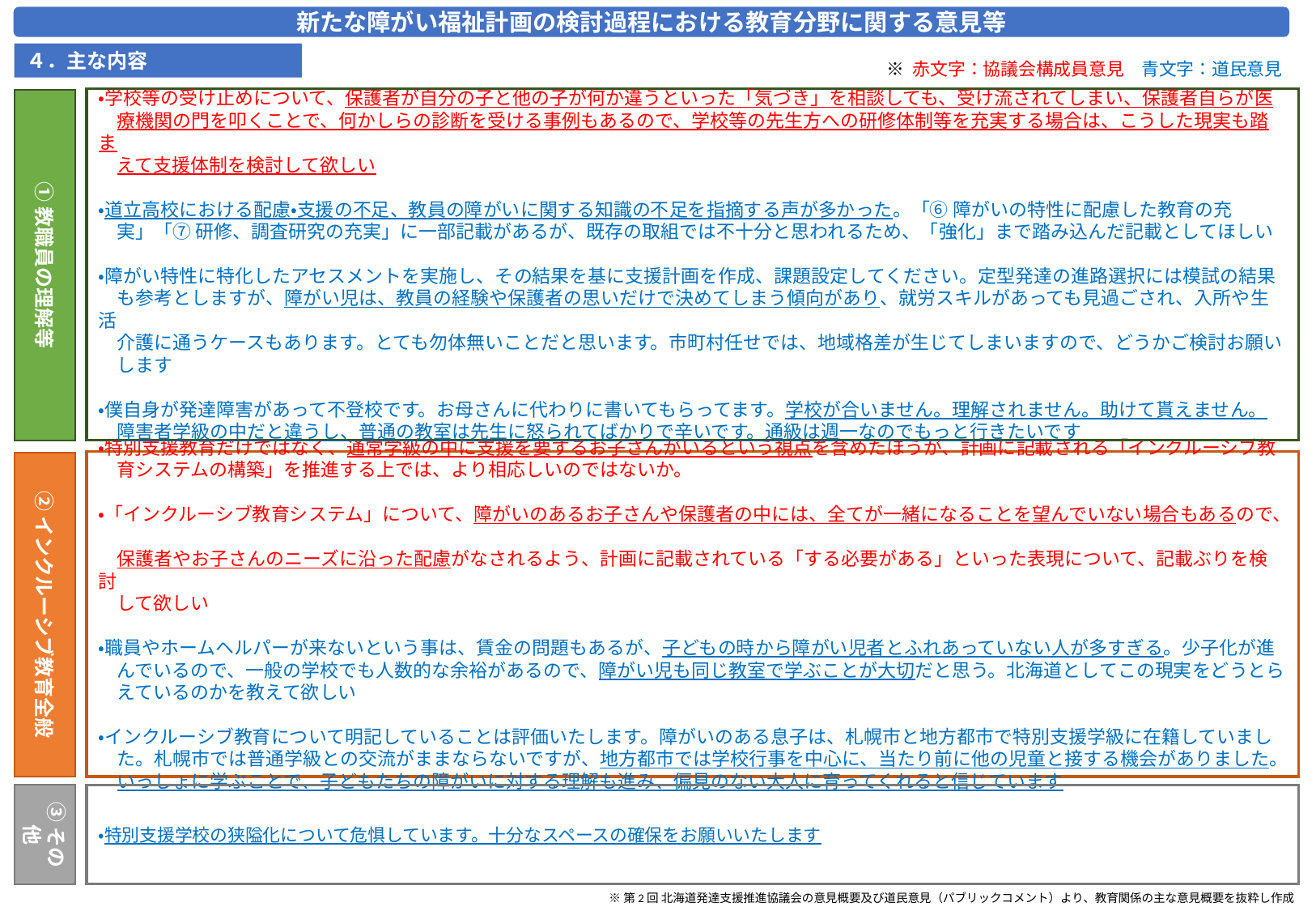

新たな障がい福祉計画の検討過程における教育分野に関する意見等
４．主な内容
※ 赤文字：協議会構成員意見　青文字：道民意見
・学校等の受け止めについて、保護者が自分の子と他の子が何か違うといった「気づき」を相談しても、受け流されてしまい、保護者自らが医
　療機関の門を叩くことで、何かしらの診断を受ける事例もあるので、学校等の先生方への研修体制等を充実する場合は、こうした現実も踏ま
　えて支援体制を検討して欲しい

・道立高校における配慮・支援の不足、教員の障がいに関する知識の不足を指摘する声が多かった。「⑥ 障がいの特性に配慮した教育の充
　実」「⑦ 研修、調査研究の充実」に一部記載があるが、既存の取組では不十分と思われるため、「強化」まで踏み込んだ記載としてほしい

・障がい特性に特化したアセスメントを実施し、その結果を基に支援計画を作成、課題設定してください。定型発達の進路選択には模試の結果
　も参考としますが、障がい児は、教員の経験や保護者の思いだけで決めてしまう傾向があり、就労スキルがあっても見過ごされ、入所や生活
　介護に通うケースもあります。とても勿体無いことだと思います。市町村任せでは、地域格差が生じてしまいますので、どうかご検討お願い
　します

・僕自身が発達障害があって不登校です。お母さんに代わりに書いてもらってます。学校が合いません。理解されません。助けて貰えません。
　障害者学級の中だと違うし、普通の教室は先生に怒られてばかりで辛いです。通級は週一なのでもっと行きたいです
①教職員の理解等
・特別支援教育だけではなく、通常学級の中に支援を要するお子さんがいるという視点を含めたほうが、計画に記載される「インクルーシブ教
　育システムの構築」を推進する上では、より相応しいのではないか。

・「インクルーシブ教育システム」について、障がいのあるお子さんや保護者の中には、全てが一緒になることを望んでいない場合もあるので、
　保護者やお子さんのニーズに沿った配慮がなされるよう、計画に記載されている「する必要がある」といった表現について、記載ぶりを検討
　して欲しい

・職員やホームヘルパーが来ないという事は、賃金の問題もあるが、子どもの時から障がい児者とふれあっていない人が多すぎる。少子化が進
　んでいるので、一般の学校でも人数的な余裕があるので、障がい児も同じ教室で学ぶことが大切だと思う。北海道としてこの現実をどうとら
　えているのかを教えて欲しい

・インクルーシブ教育について明記していることは評価いたします。障がいのある息子は、札幌市と地方都市で特別支援学級に在籍していまし
　た。札幌市では普通学級との交流がままならないですが、地方都市では学校行事を中心に、当たり前に他の児童と接する機会がありました。
　いっしょに学ぶことで、子どもたちの障がいに対する理解も進み、偏見のない大人に育ってくれると信じています
②インクルーシブ教育全般
③その他
・特別支援学校の狭隘化について危惧しています。十分なスペースの確保をお願いいたします
※第2回 北海道発達支援推進協議会の意見概要及び道民意見（パブリックコメント）より、教育関係の主な意見概要を抜粋し作成